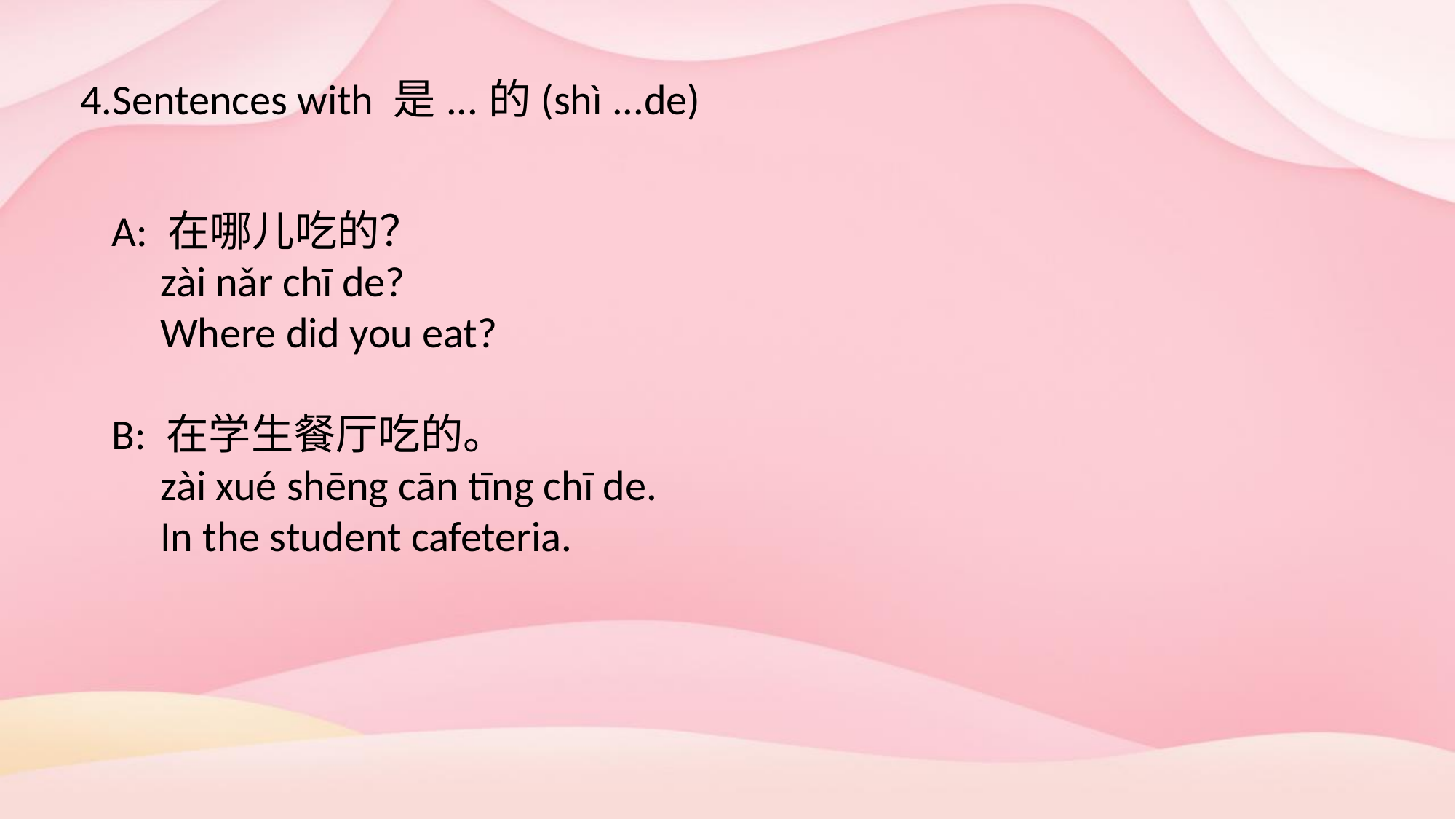

4.Sentences with 是...的(shì ...de)
   A: 在哪儿吃的？
        zài nǎr chī de?
        Where did you eat?

   B: 在学生餐厅吃的。
        zài xué shēng cān tīng chī de.
        In the student cafeteria.